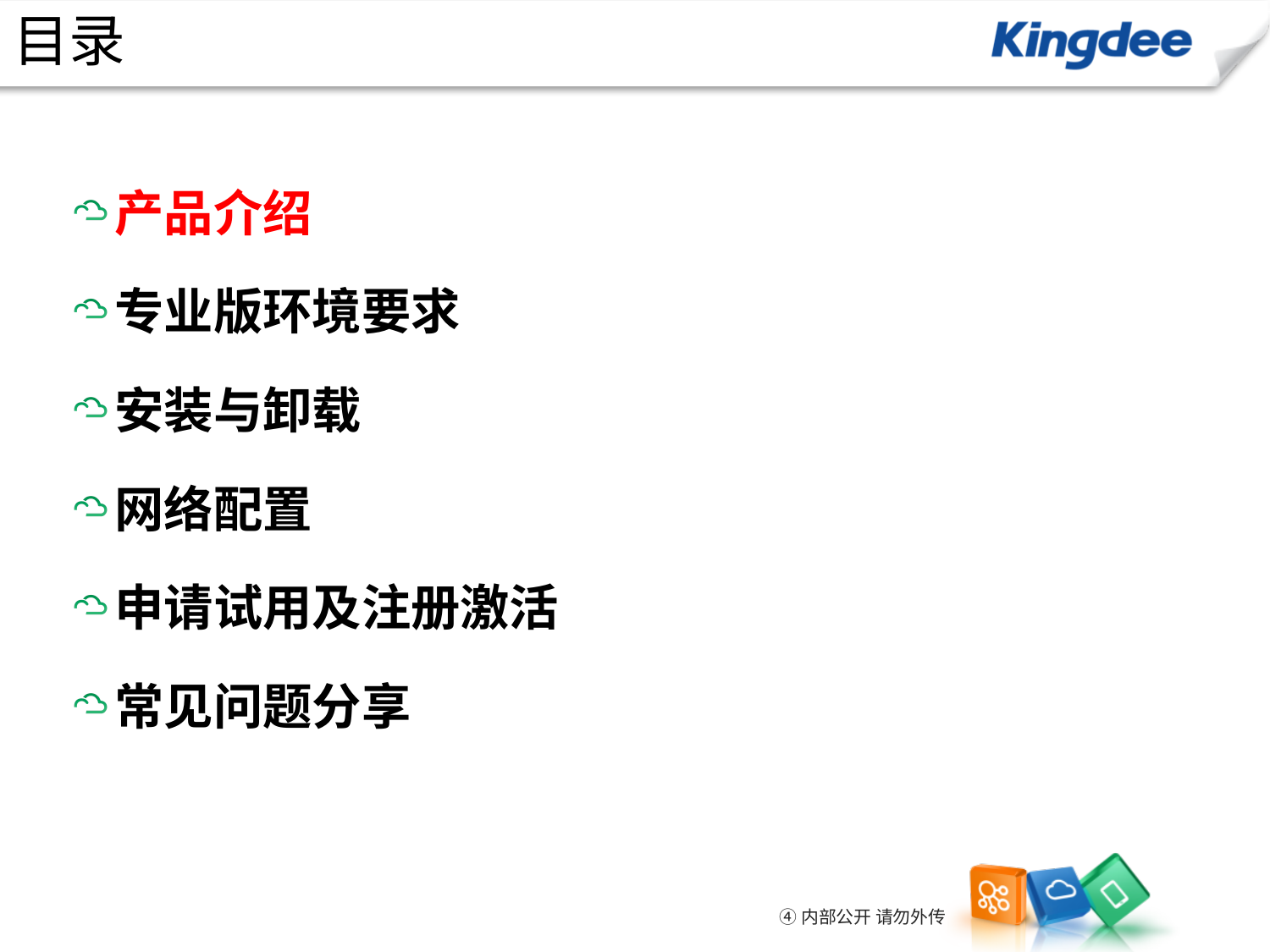

目录
产品介绍
专业版环境要求
安装与卸载
网络配置
申请试用及注册激活
常见问题分享